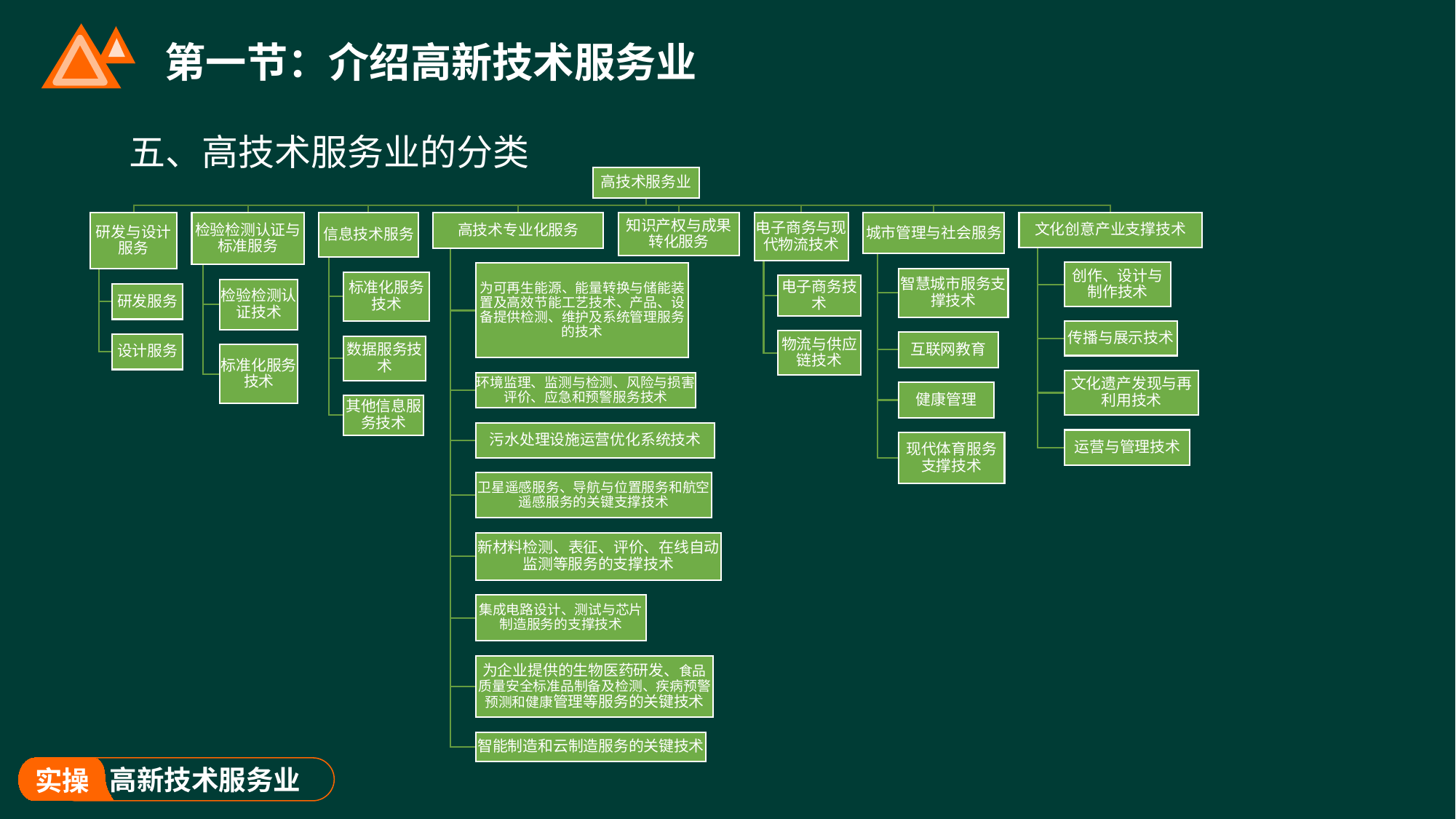

# 第一节：介绍高新技术服务业
五、高技术服务业的分类

高技术服务业
研发与设计服务
研发服务
设计服务
检验检测认证与标准服务
检验检测认证技术
标准化服务技术
信息技术服务
标准化服务技术
数据服务技术
其他信息服务技术
高技术专业化服务
为可再生能源、能量转换与储能装置及高效节能工艺技术、产品、设备提供检测、维护及系统管理服务的技术
环境监理、监测与检测、风险与损害评价、应急和预警服务技术
污水处理设施运营优化系统技术
卫星遥感服务、导航与位置服务和航空遥感服务的关键支撑技术
新材料检测、表征、评价、在线自动监测等服务的支撑技术
集成电路设计、测试与芯片制造服务的支撑技术
为企业提供的生物医药研发、食品质量安全标准品制备及检测、疾病预警预测和健康管理等服务的关键技术
智能制造和云制造服务的关键技术
知识产权与成果转化服务
电子商务与现代物流技术
电子商务技术
物流与供应链技术
城市管理与社会服务
智慧城市服务支撑技术
互联网教育
健康管理
现代体育服务支撑技术
文化创意产业支撑技术
创作、设计与制作技术
传播与展示技术
文化遗产发现与再利用技术
运营与管理技术